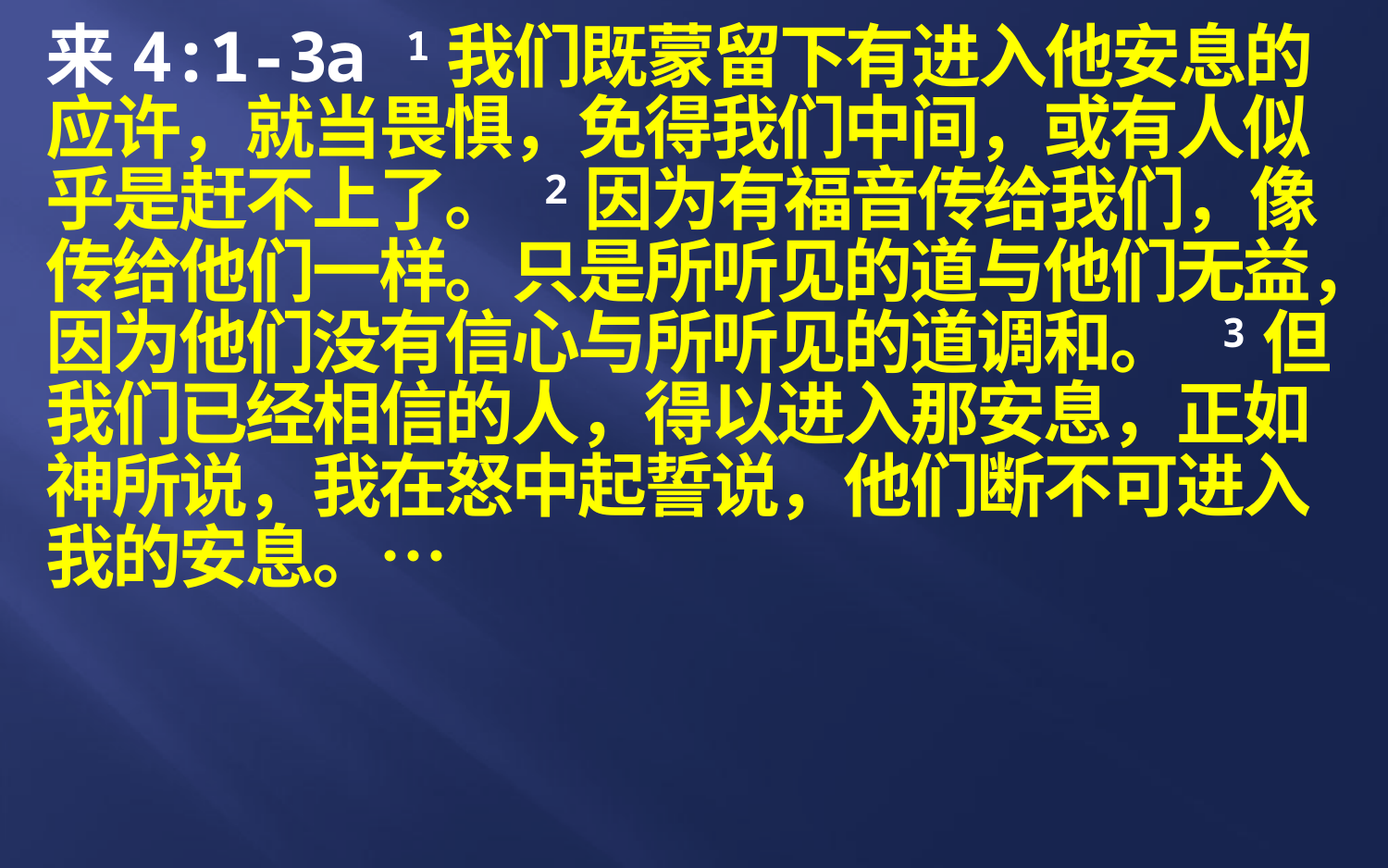

来4:1-3a 1我们既蒙留下有进入他安息的应许，就当畏惧，免得我们中间，或有人似乎是赶不上了。 2因为有福音传给我们，像传给他们一样。只是所听见的道与他们无益，因为他们没有信心与所听见的道调和。  3但我们已经相信的人，得以进入那安息，正如神所说，我在怒中起誓说，他们断不可进入我的安息。…